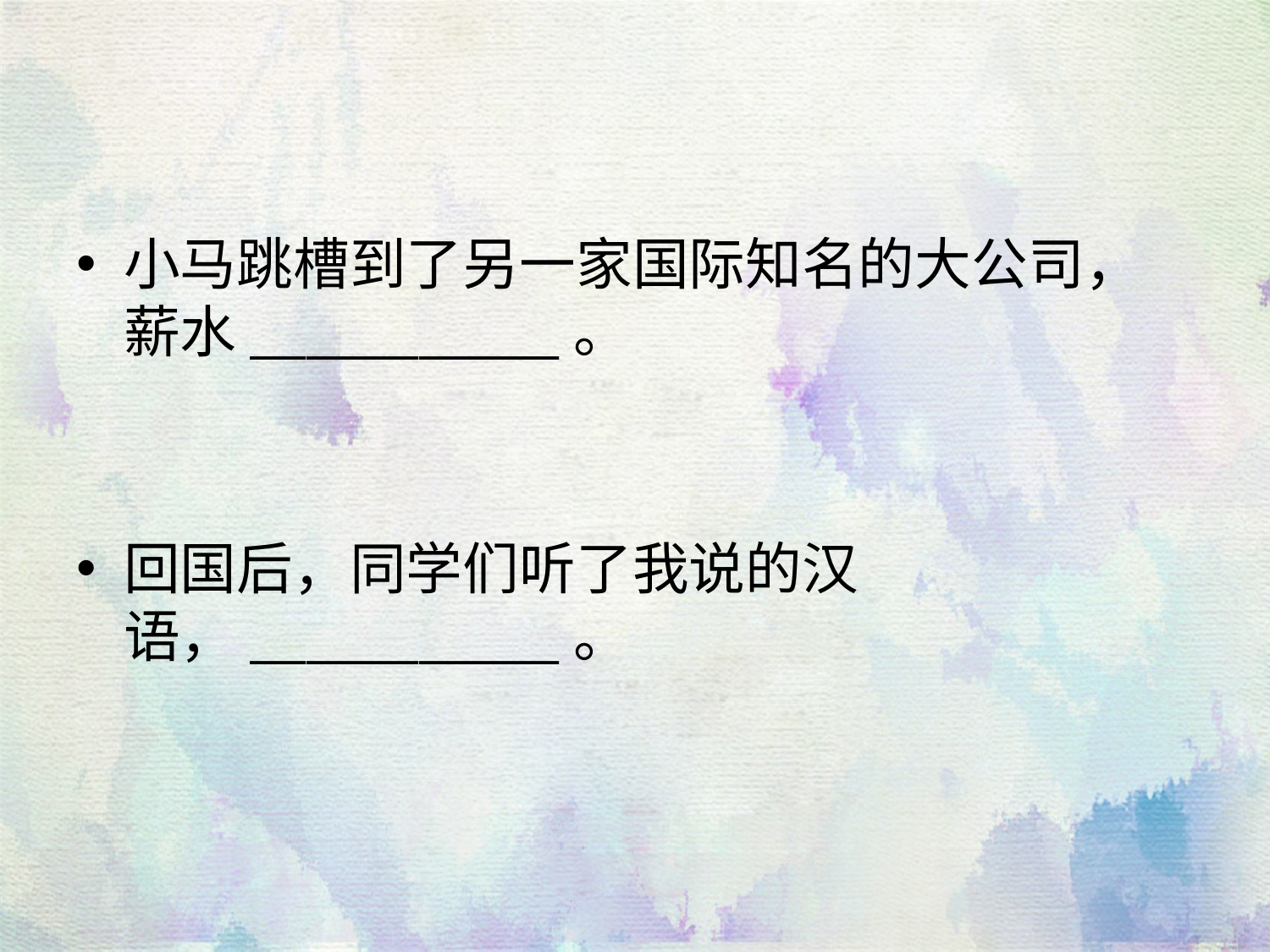

小马跳槽到了另一家国际知名的大公司，  薪水___________。

回国后，同学们听了我说的汉语，___________。